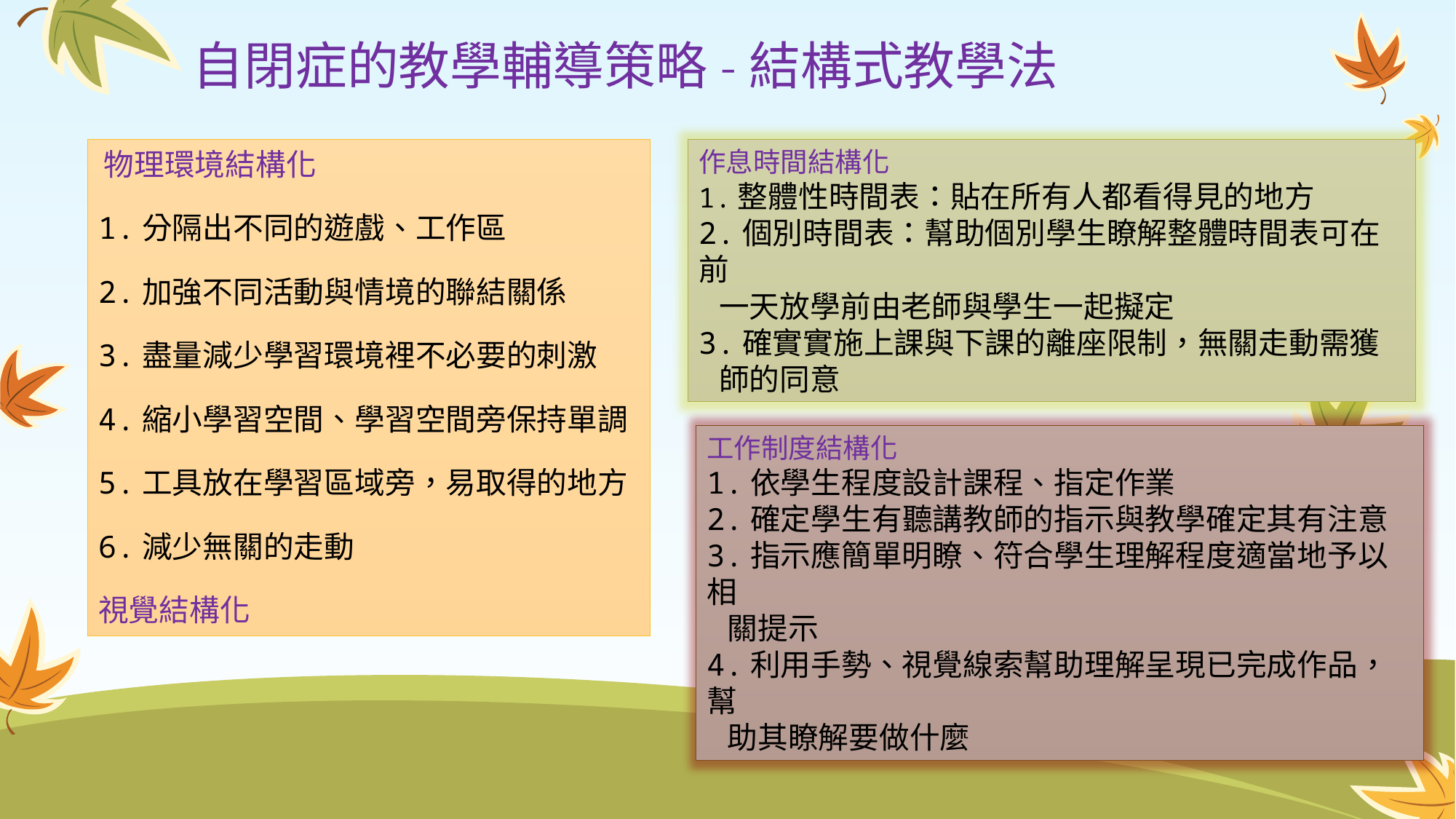

# 自閉症的教學輔導策略-結構式教學法
物理環境結構化
1.分隔出不同的遊戲、工作區
2.加強不同活動與情境的聯結關係
3.盡量減少學習環境裡不必要的刺激
4.縮小學習空間、學習空間旁保持單調
5.工具放在學習區域旁，易取得的地方
6.減少無關的走動
視覺結構化

作息時間結構化
1.整體性時間表：貼在所有人都看得見的地方
2.個別時間表：幫助個別學生瞭解整體時間表可在前
  一天放學前由老師與學生一起擬定
3.確實實施上課與下課的離座限制，無關走動需獲
  師的同意
工作制度結構化
1.依學生程度設計課程、指定作業
2.確定學生有聽講教師的指示與教學確定其有注意
3.指示應簡單明瞭、符合學生理解程度適當地予以相
  關提示
4.利用手勢、視覺線索幫助理解呈現已完成作品，幫
  助其瞭解要做什麼